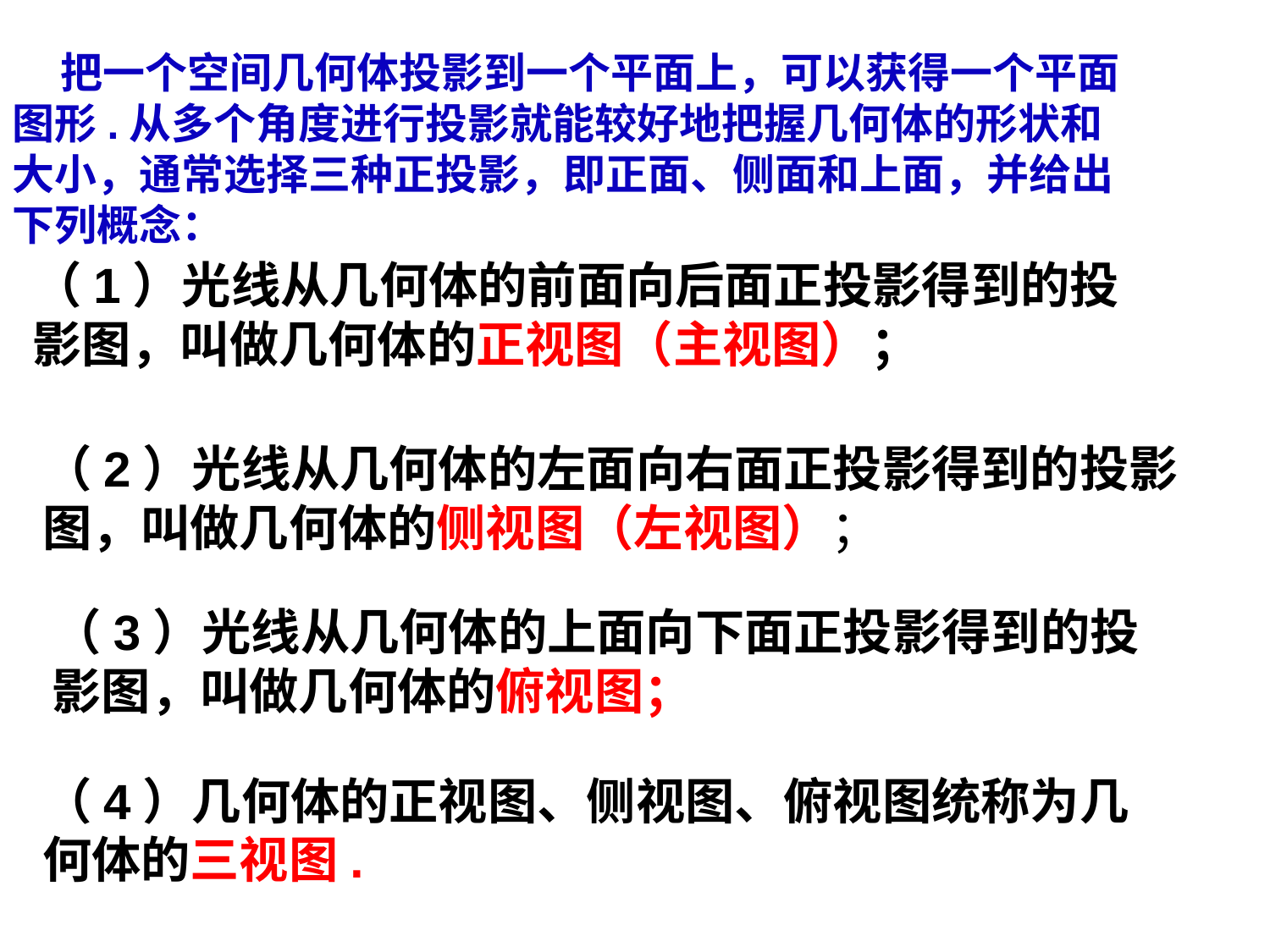

把一个空间几何体投影到一个平面上，可以获得一个平面图形.从多个角度进行投影就能较好地把握几何体的形状和大小，通常选择三种正投影，即正面、侧面和上面，并给出下列概念：
（1）光线从几何体的前面向后面正投影得到的投影图，叫做几何体的正视图（主视图）；
（2）光线从几何体的左面向右面正投影得到的投影图，叫做几何体的侧视图（左视图）；
（3）光线从几何体的上面向下面正投影得到的投影图，叫做几何体的俯视图；
（4）几何体的正视图、侧视图、俯视图统称为几何体的三视图.